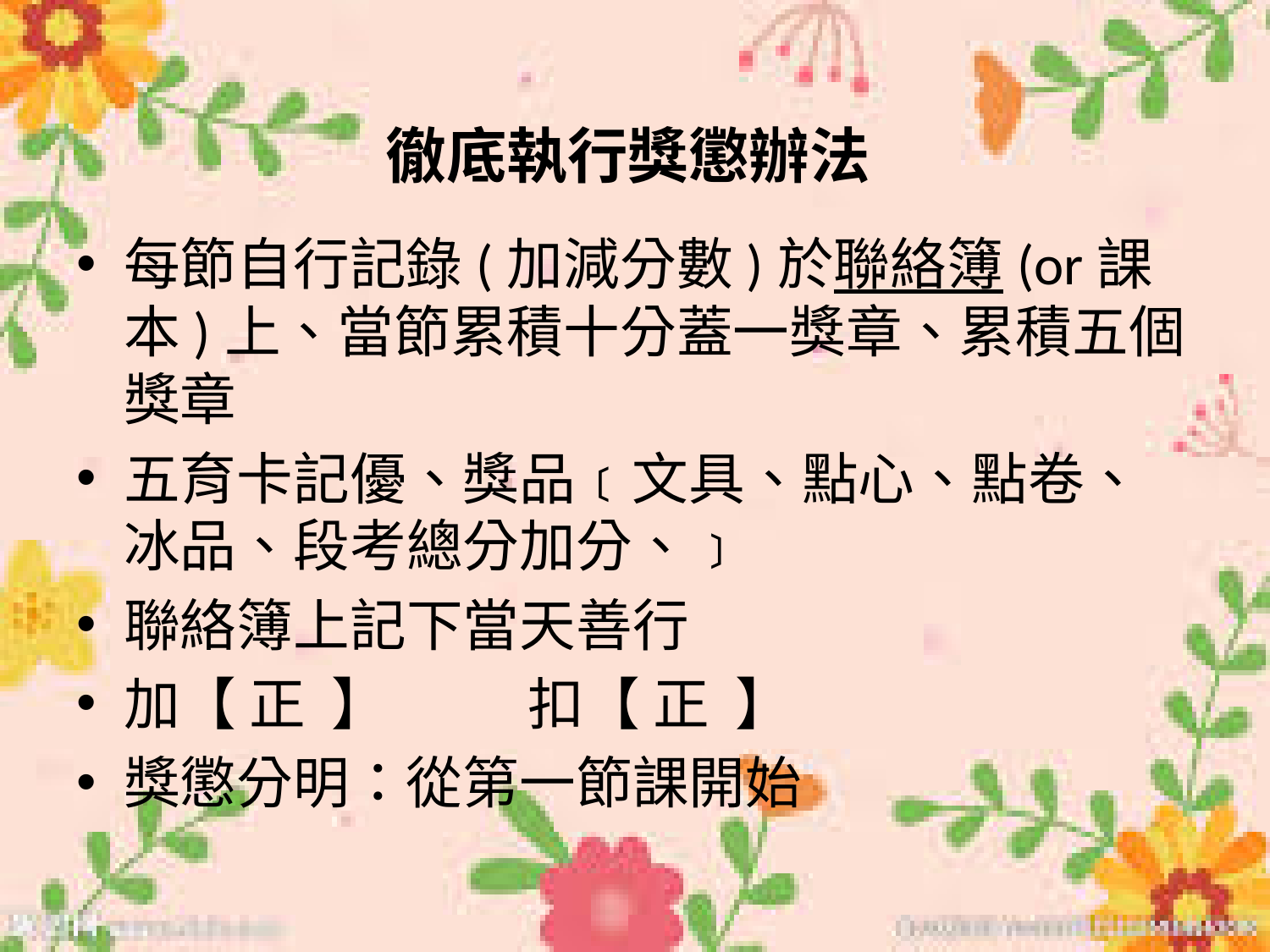

# 徹底執行獎懲辦法
每節自行記錄(加減分數)於聯絡簿(or課本)上、當節累積十分蓋一獎章、累積五個獎章
五育卡記優、獎品﹝文具、點心、點卷、冰品、段考總分加分、﹞
聯絡簿上記下當天善行
加【 正  】           扣【 正  】
獎懲分明：從第一節課開始